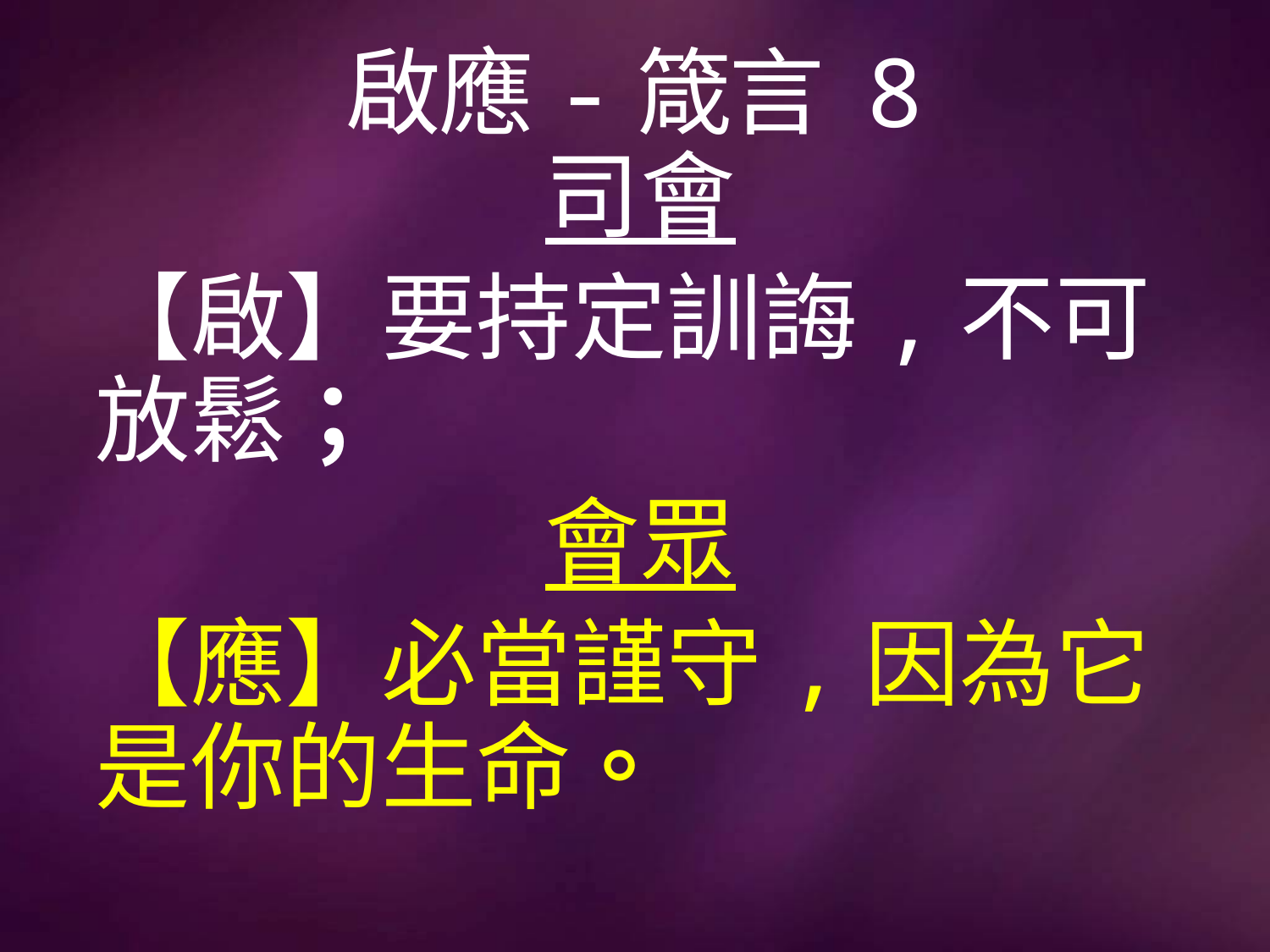

# 啟應-箴言 8
司會
【啟】要持定訓誨,不可放鬆；
會眾
【應】必當謹守,因為它是你的生命。